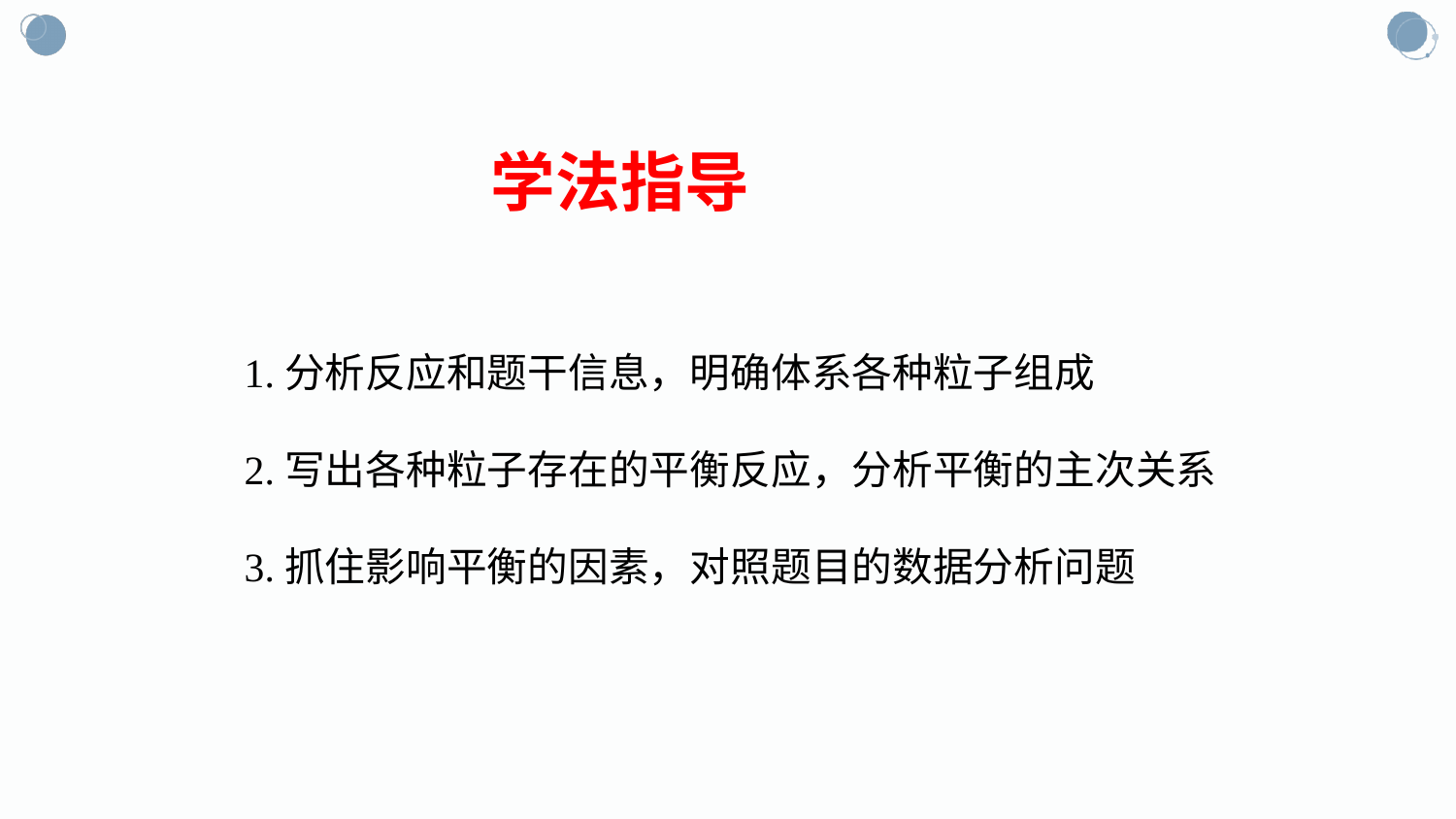

学法指导
1.分析反应和题干信息，明确体系各种粒子组成
2.写出各种粒子存在的平衡反应，分析平衡的主次关系
3.抓住影响平衡的因素，对照题目的数据分析问题